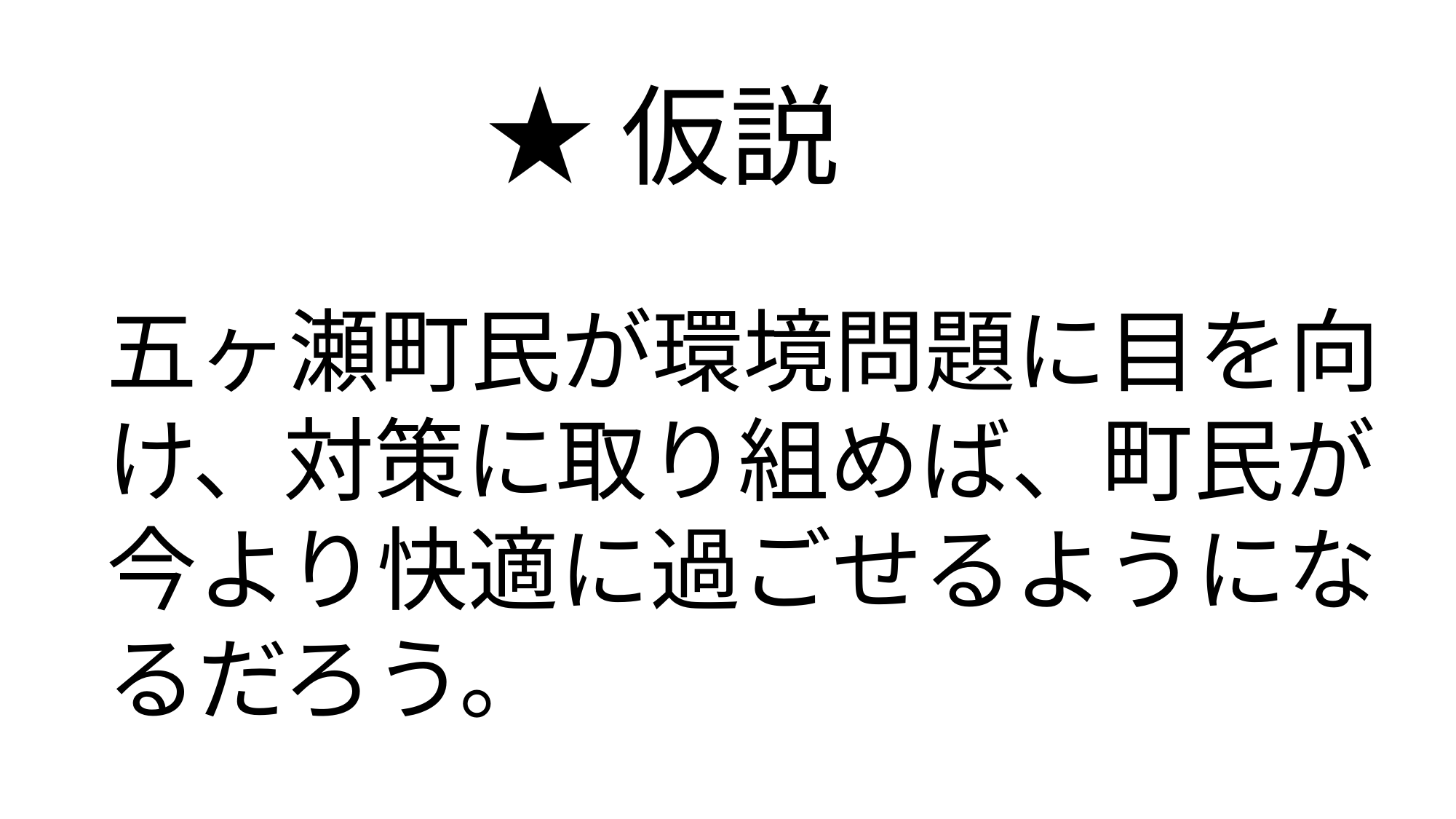

★仮説
五ヶ瀬町民が環境問題に目を向け、対策に取り組めば、町民が今より快適に過ごせるようになるだろう。